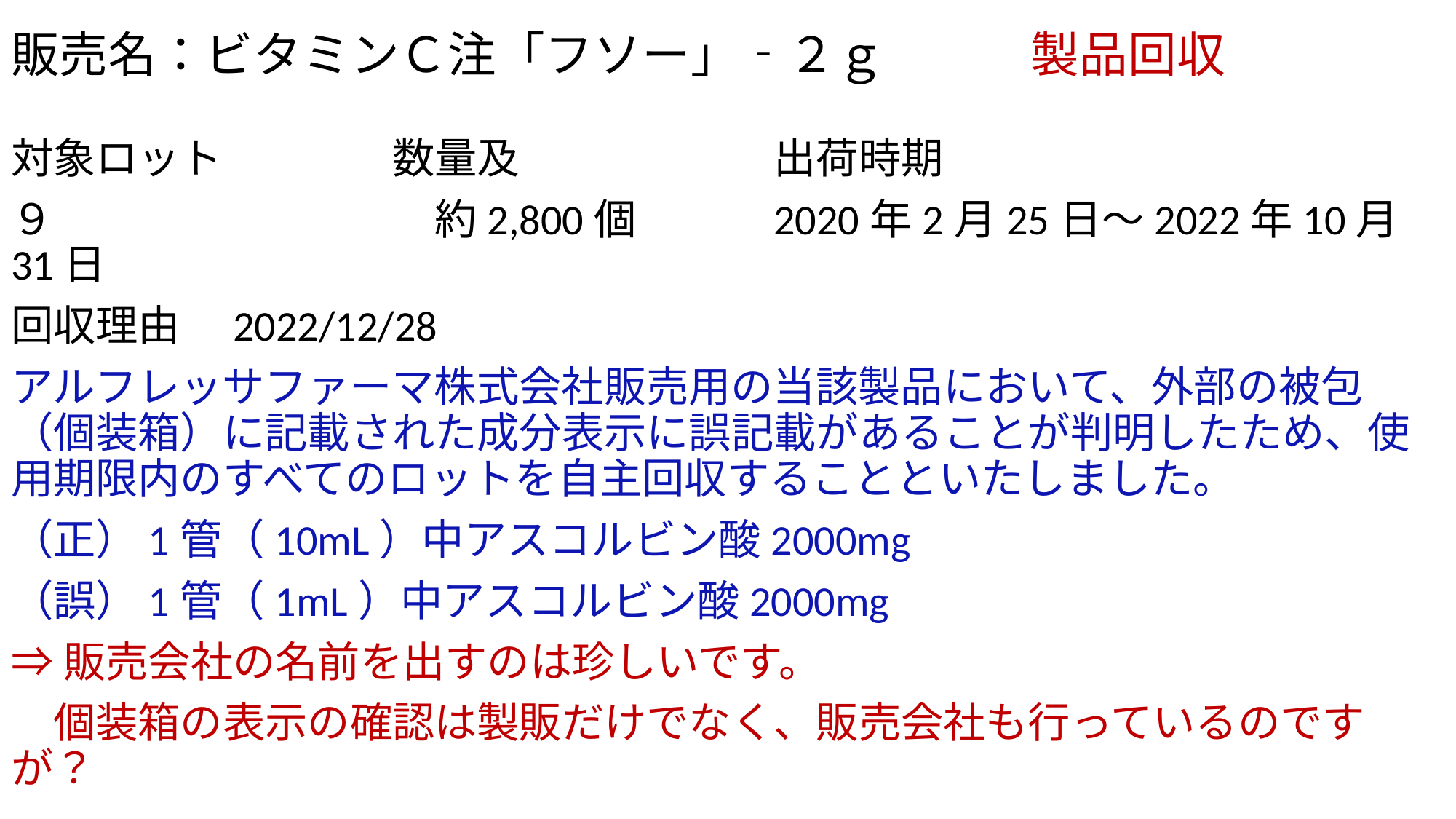

# 販売名：ビタミンＣ注「フソー」‐２ｇ　　　製品回収
対象ロット　　　　数量及　　　　　　出荷時期
９　　　　　　　　　約2,800個　　　2020年2月25日～2022年10月31日
回収理由　2022/12/28
アルフレッサファーマ株式会社販売用の当該製品において、外部の被包（個装箱）に記載された成分表示に誤記載があることが判明したため、使用期限内のすべてのロットを自主回収することといたしました。
（正）1管（10mL）中アスコルビン酸2000mg
（誤）1管（1mL）中アスコルビン酸2000mg
⇒販売会社の名前を出すのは珍しいです。
　個装箱の表示の確認は製販だけでなく、販売会社も行っているのですが？